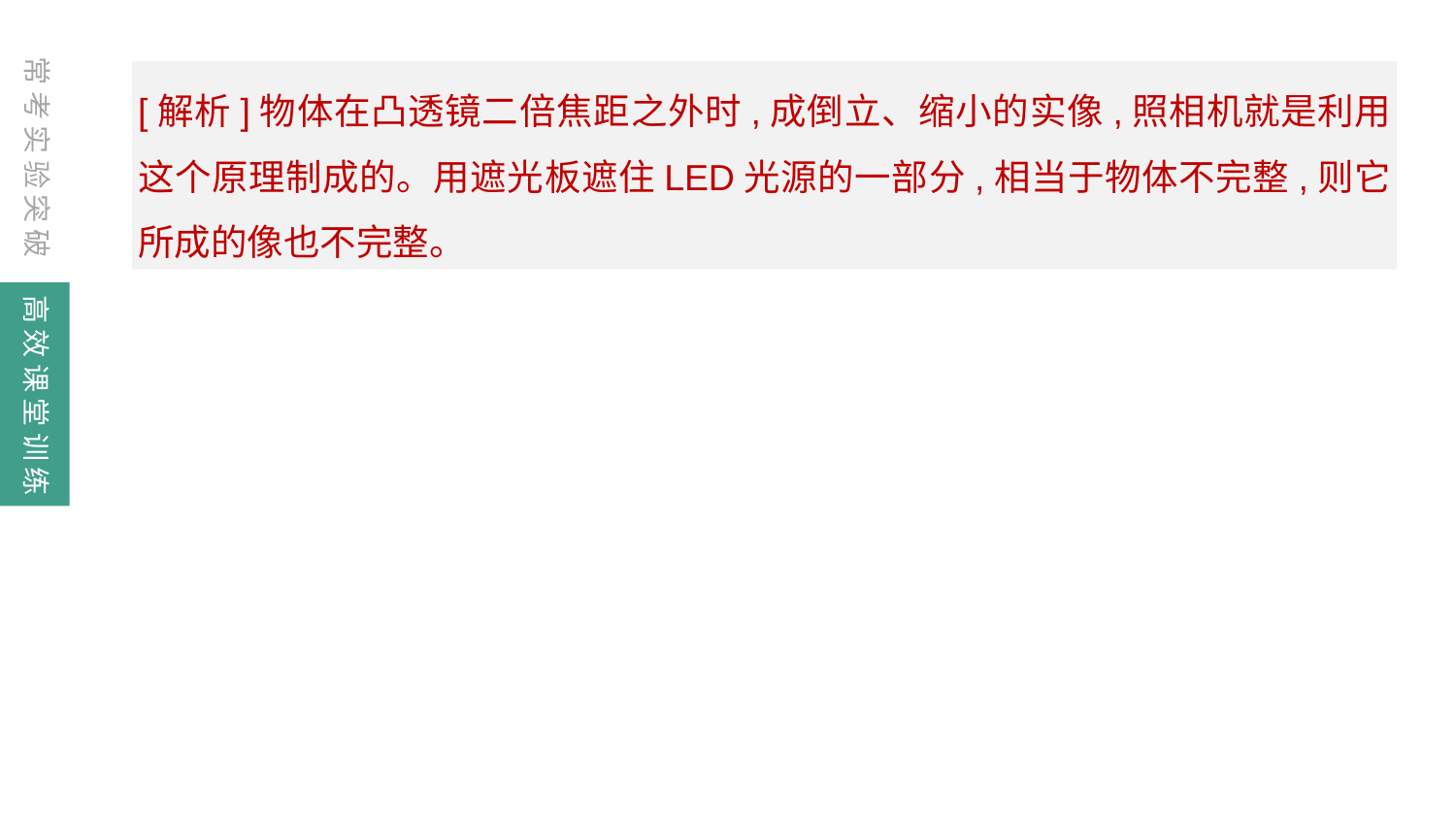

常考实验突破
[解析]物体在凸透镜二倍焦距之外时,成倒立、缩小的实像,照相机就是利用这个原理制成的。用遮光板遮住LED光源的一部分,相当于物体不完整,则它所成的像也不完整。

高效课堂训练